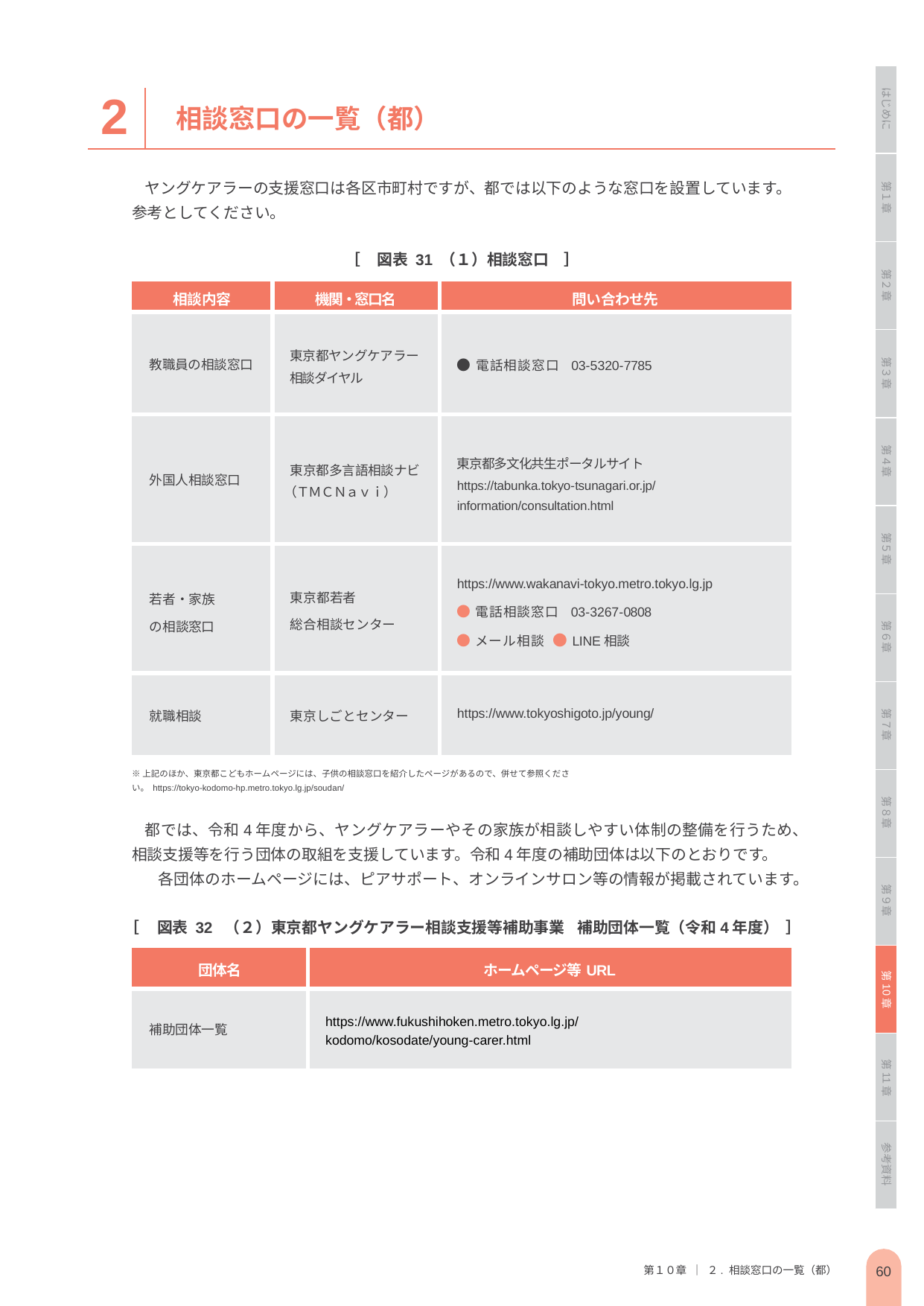

2
はじめに

相談窓口の一覧（都）

ヤングケアラーの支援窓口は各区市町村ですが、都では以下のような窓口を設置しています。参考としてください。
第１章

［	図表 31 （１）相談窓口	］
第２章
| 相談内容 | 機関・窓口名 | 問い合わせ先 |
| --- | --- | --- |
| 教職員の相談窓口 | 東京都ヤングケアラー 相談ダイヤル | ●電話相談窓口 03-5320-7785 |
| 外国人相談窓口 | 東京都多言語相談ナビ （ＴＭＣＮａｖｉ） | 東京都多文化共生ポータルサイト https://tabunka.tokyo-tsunagari.or.jp/ information/consultation.html |
| 若者・家族の相談窓口 | 東京都若者 総合相談センター | https://www.wakanavi-tokyo.metro.tokyo.lg.jp ●電話相談窓口 03-3267-0808 ●メール相談 ● LINE相談 |
| 就職相談 | 東京しごとセンター | https://www.tokyoshigoto.jp/young/ |

第３章

第４章

第５章

第６章

第７章
※上記のほか、東京都こどもホームページには、子供の相談窓口を紹介したページがあるので、併せて参照ください。 https://tokyo-kodomo-hp.metro.tokyo.lg.jp/soudan/

第８章
都では、令和4年度から、ヤングケアラーやその家族が相談しやすい体制の整備を行うため、相談支援等を行う団体の取組を支援しています。令和4年度の補助団体は以下のとおりです。
各団体のホームページには、ピアサポート、オンラインサロン等の情報が掲載されています。

第９章

［	図表 32  （２）東京都ヤングケアラー相談支援等補助事業	補助団体一覧（令和4年度）  ］
第10章

| 団体名 | ホームページ等URL |
| --- | --- |
| 補助団体一覧 | https://www.fukushihoken.metro.tokyo.lg.jp/ kodomo/kosodate/young-carer.html |

第11章

参考資料

60
第１０章  ｜  ２. 相談窓口の一覧（都）